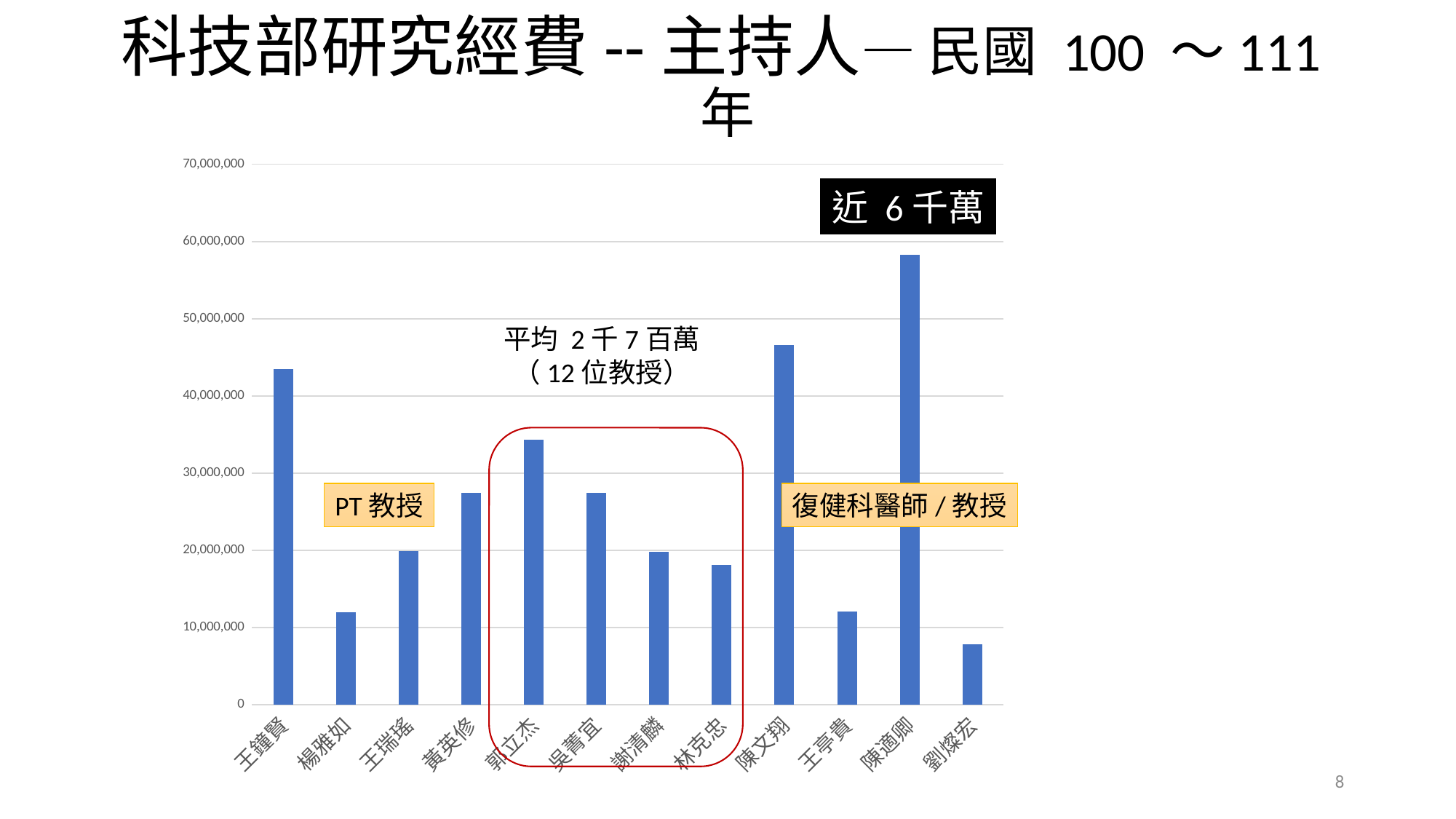

# 科技部研究經費--主持人— 民國 100 ～111年

### Chart

| Category |  |
|---|---|
| 王鐘賢 | 43475000.0 |
| 楊雅如 | 11989000.0 |
| 王瑞瑤 | 19885000.0 |
| 黃英修 | 27453000.0 |
| 郭立杰 | 34334350.0 |
| 吳菁宜 | 27429820.0 |
| 謝清麟 | 19822531.0 |
| 林克忠 | 18104591.0 |
| 陳文翔 | 46615834.0 |
| 王亭貴 | 12105000.0 |
| 陳適卿 | 58257176.0 |
| 劉燦宏 | 7806655.0 |
近 6千萬
平均 2千7百萬
（12位教授）

PT教授
復健科醫師/教授
8